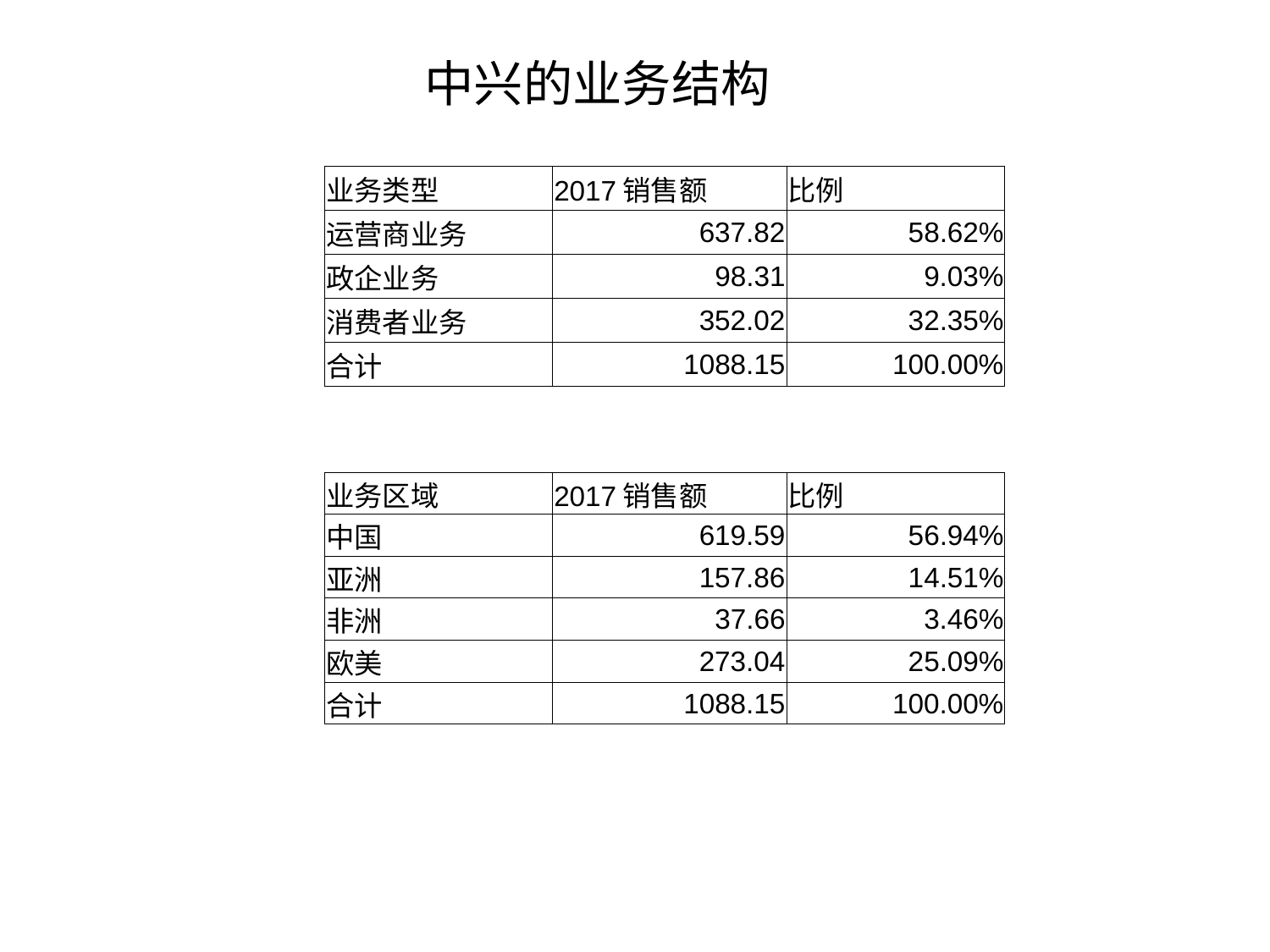

中兴的业务结构
| 业务类型 | 2017销售额 | 比例 |
| --- | --- | --- |
| 运营商业务 | 637.82 | 58.62% |
| 政企业务 | 98.31 | 9.03% |
| 消费者业务 | 352.02 | 32.35% |
| 合计 | 1088.15 | 100.00% |
| 业务区域 | 2017销售额 | 比例 |
| --- | --- | --- |
| 中国 | 619.59 | 56.94% |
| 亚洲 | 157.86 | 14.51% |
| 非洲 | 37.66 | 3.46% |
| 欧美 | 273.04 | 25.09% |
| 合计 | 1088.15 | 100.00% |